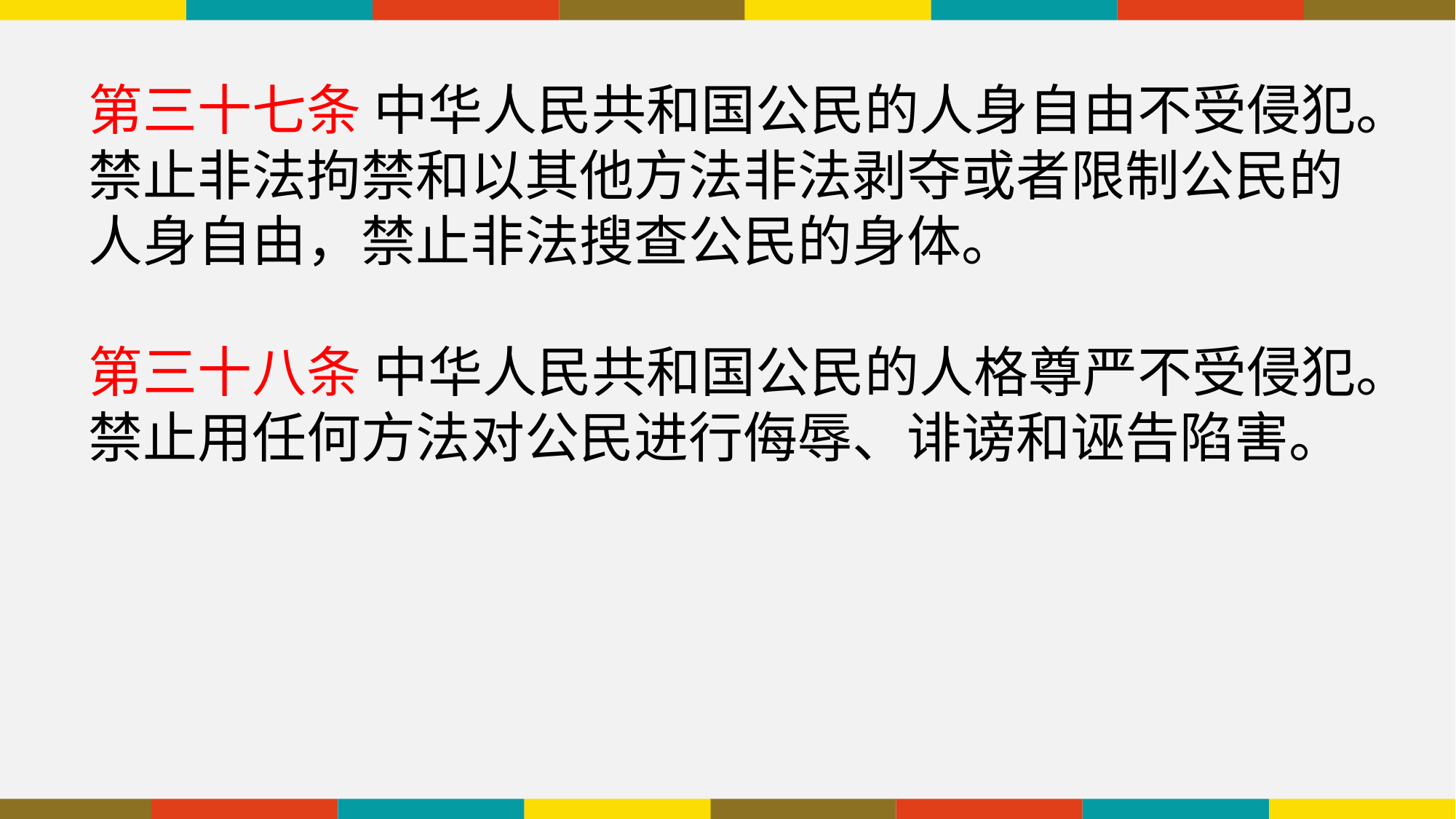

第三十七条 中华人民共和国公民的人身自由不受侵犯。
禁止非法拘禁和以其他方法非法剥夺或者限制公民的人身自由，禁止非法搜查公民的身体。

第三十八条 中华人民共和国公民的人格尊严不受侵犯。禁止用任何方法对公民进行侮辱、诽谤和诬告陷害。